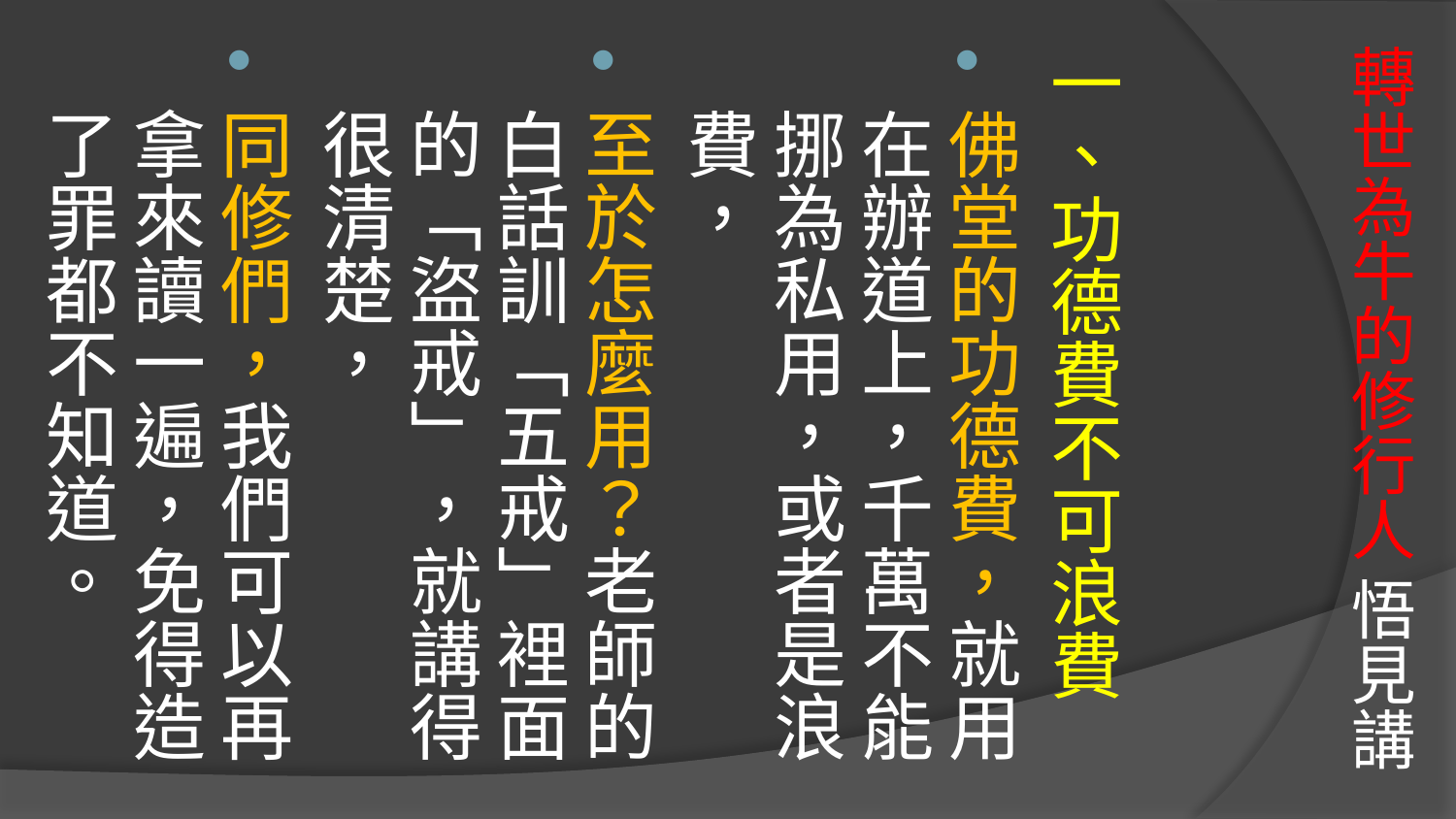

# 轉世為牛的修行人 悟見講
一、功德費不可浪費
佛堂的功德費，就用在辦道上，千萬不能挪為私用，或者是浪費，
至於怎麼用？老師的白話訓「五戒」裡面的「盜戒」，就講得很清楚，
同修們，我們可以再拿來讀一遍，免得造了罪都不知道。